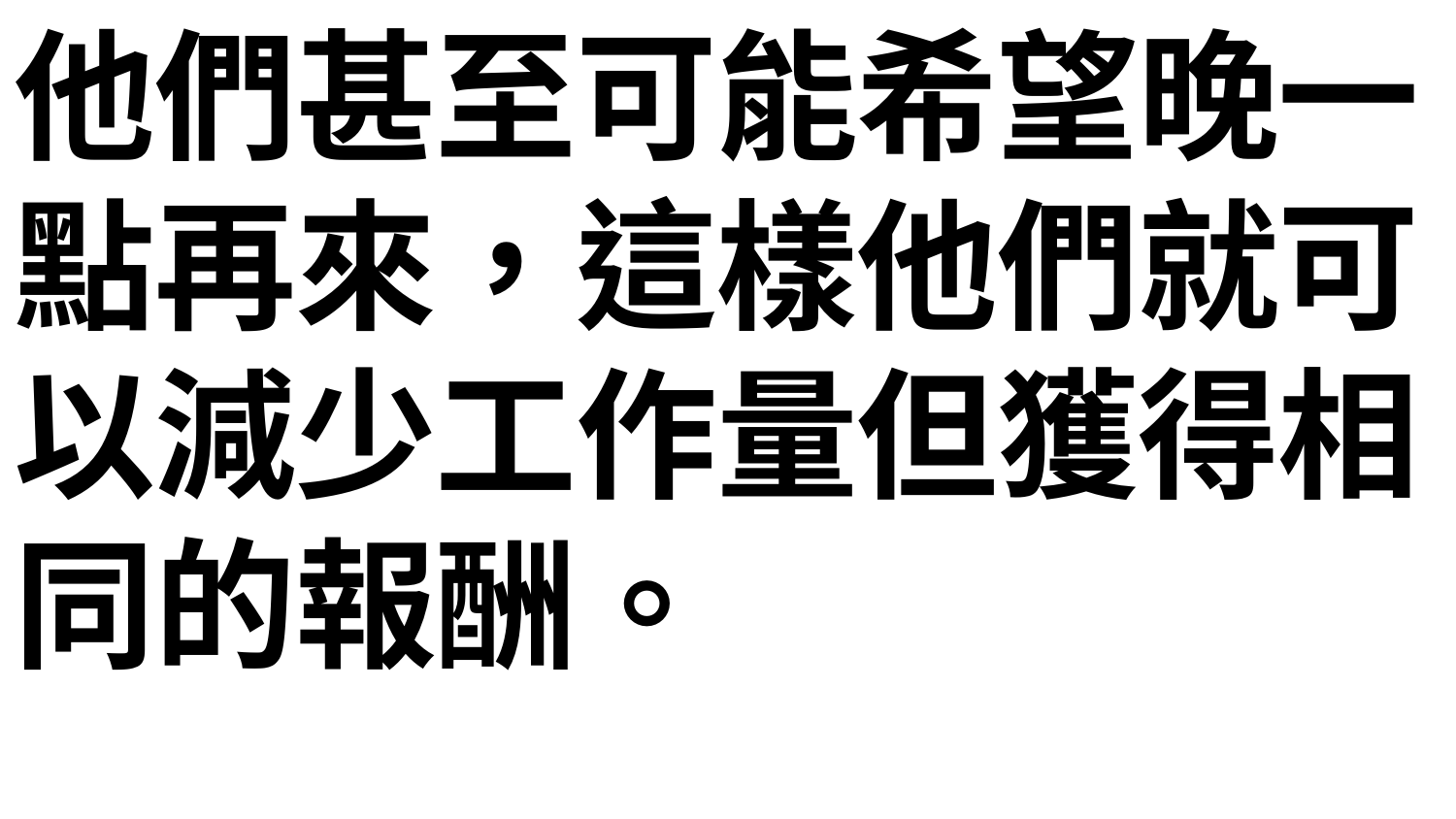

他們甚至可能希望晚一點再來，這樣他們就可以減少工作量但獲得相同的報酬。